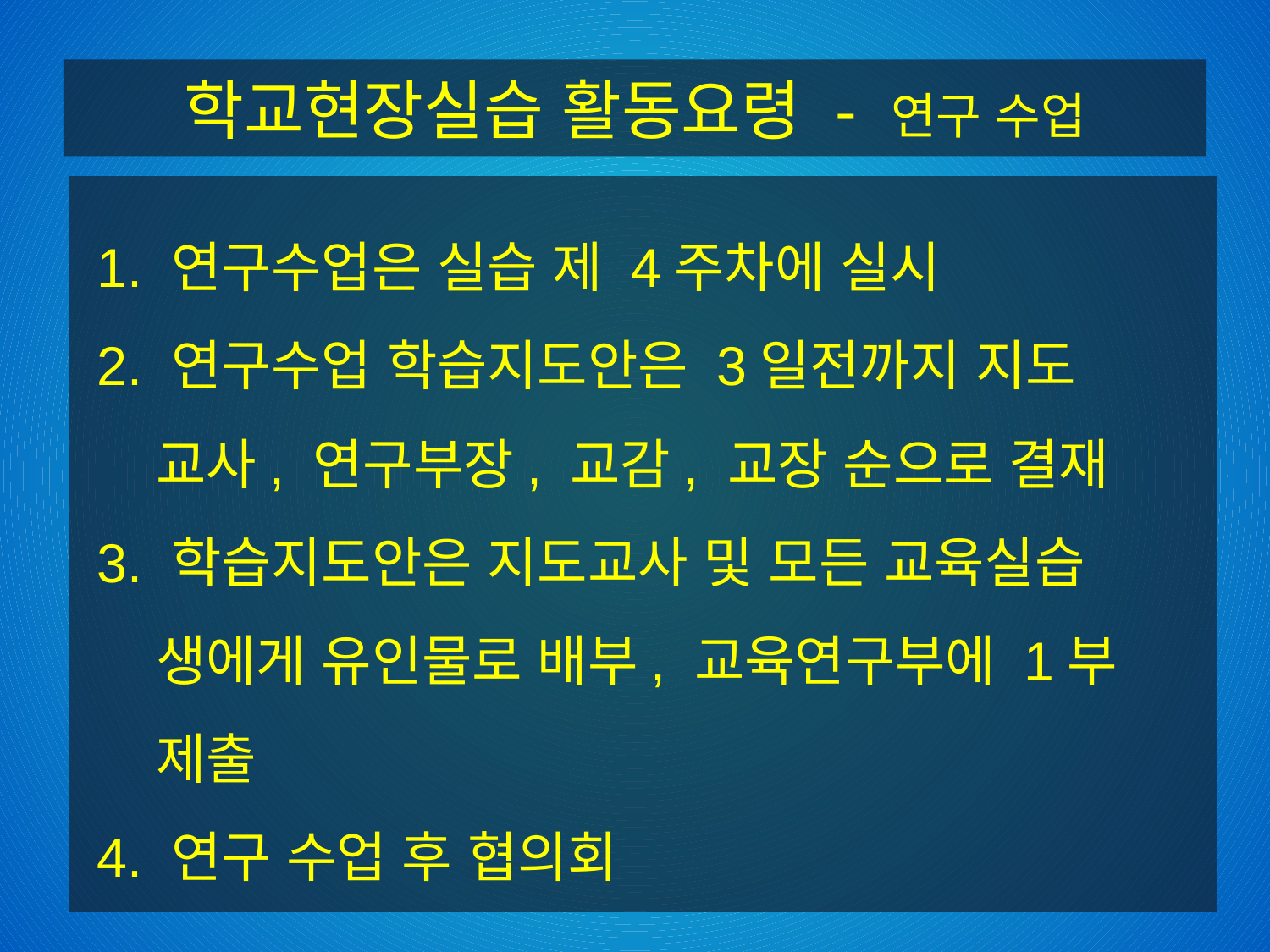

학교현장실습 활동요령 - 연구 수업
 1. 연구수업은 실습 제 4주차에 실시
 2. 연구수업 학습지도안은 3일전까지 지도
    교사, 연구부장, 교감, 교장 순으로 결재
 3. 학습지도안은 지도교사 및 모든 교육실습
    생에게 유인물로 배부, 교육연구부에 1부
    제출
 4. 연구 수업 후 협의회